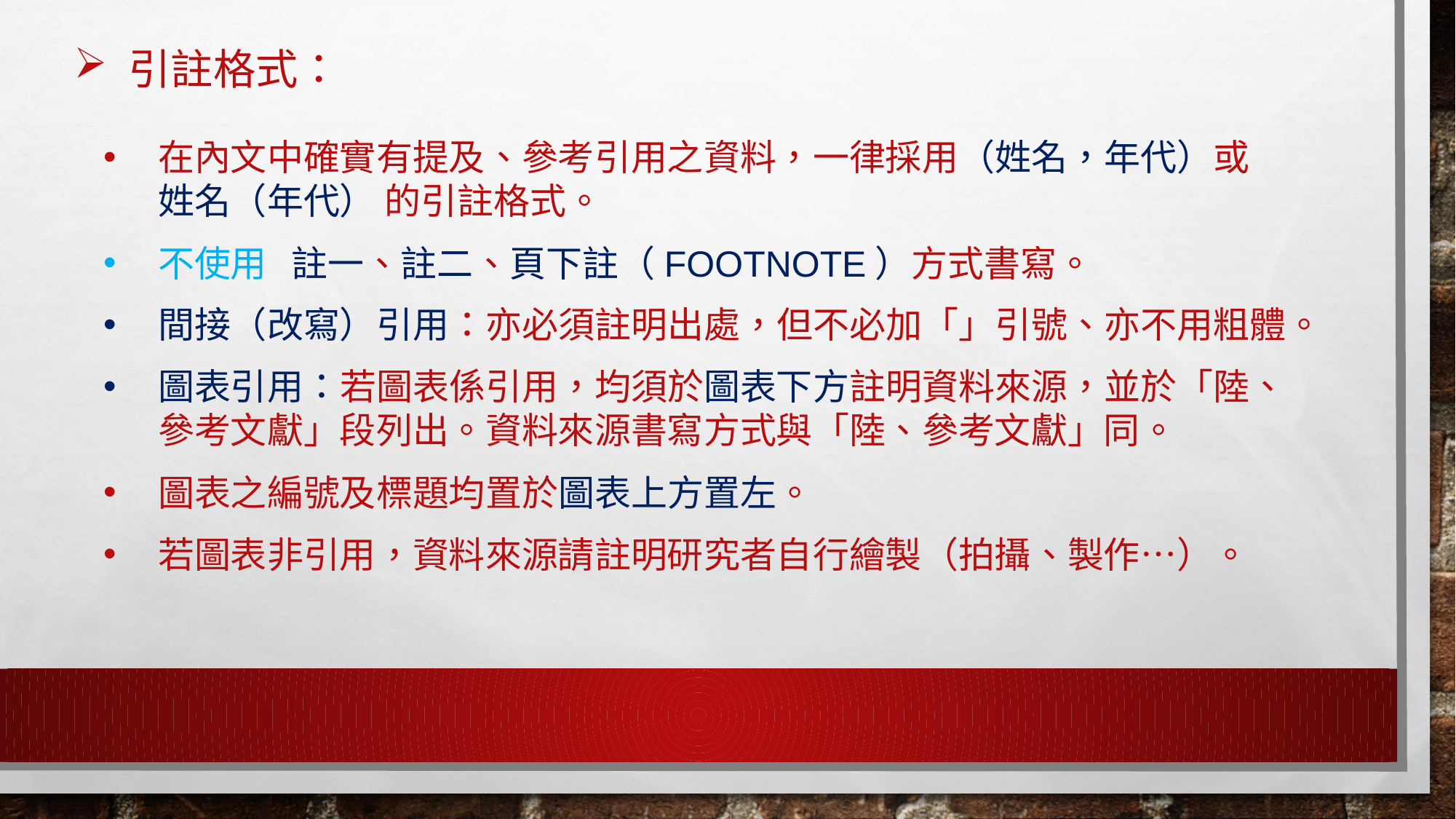

# 引註格式：
在內文中確實有提及、參考引用之資料，一律採用（姓名，年代）或　姓名（年代） 的引註格式。
不使用   註一、註二、頁下註（footnote）方式書寫。
間接（改寫）引用：亦必須註明出處，但不必加「」引號、亦不用粗體。
圖表引用：若圖表係引用，均須於圖表下方註明資料來源，並於「陸、參考文獻」段列出。資料來源書寫方式與「陸、參考文獻」同。
圖表之編號及標題均置於圖表上方置左。
若圖表非引用，資料來源請註明研究者自行繪製（拍攝、製作…）。